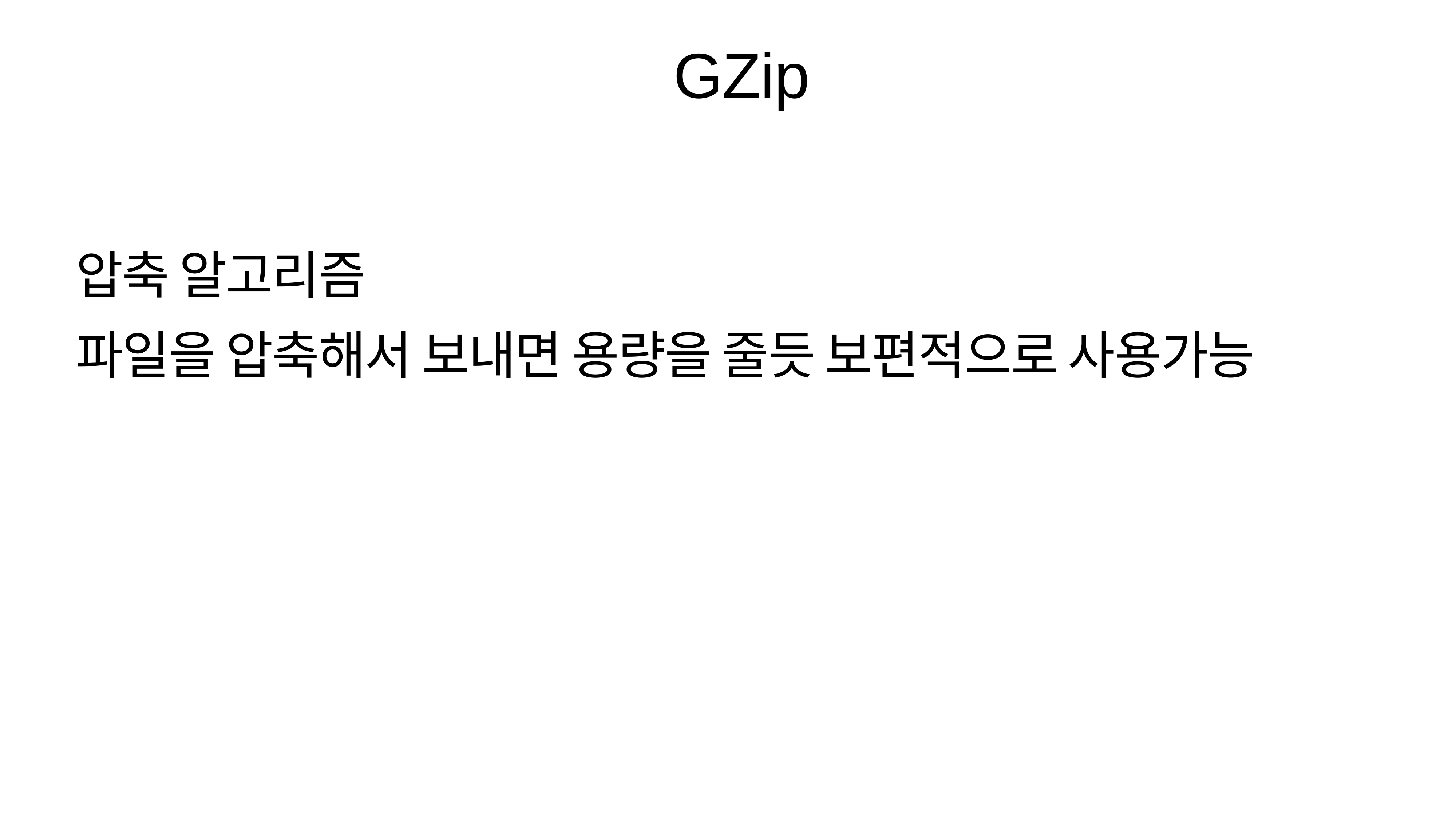

# GZip
압축 알고리즘
파일을 압축해서 보내면 용량을 줄듯 보편적으로 사용가능